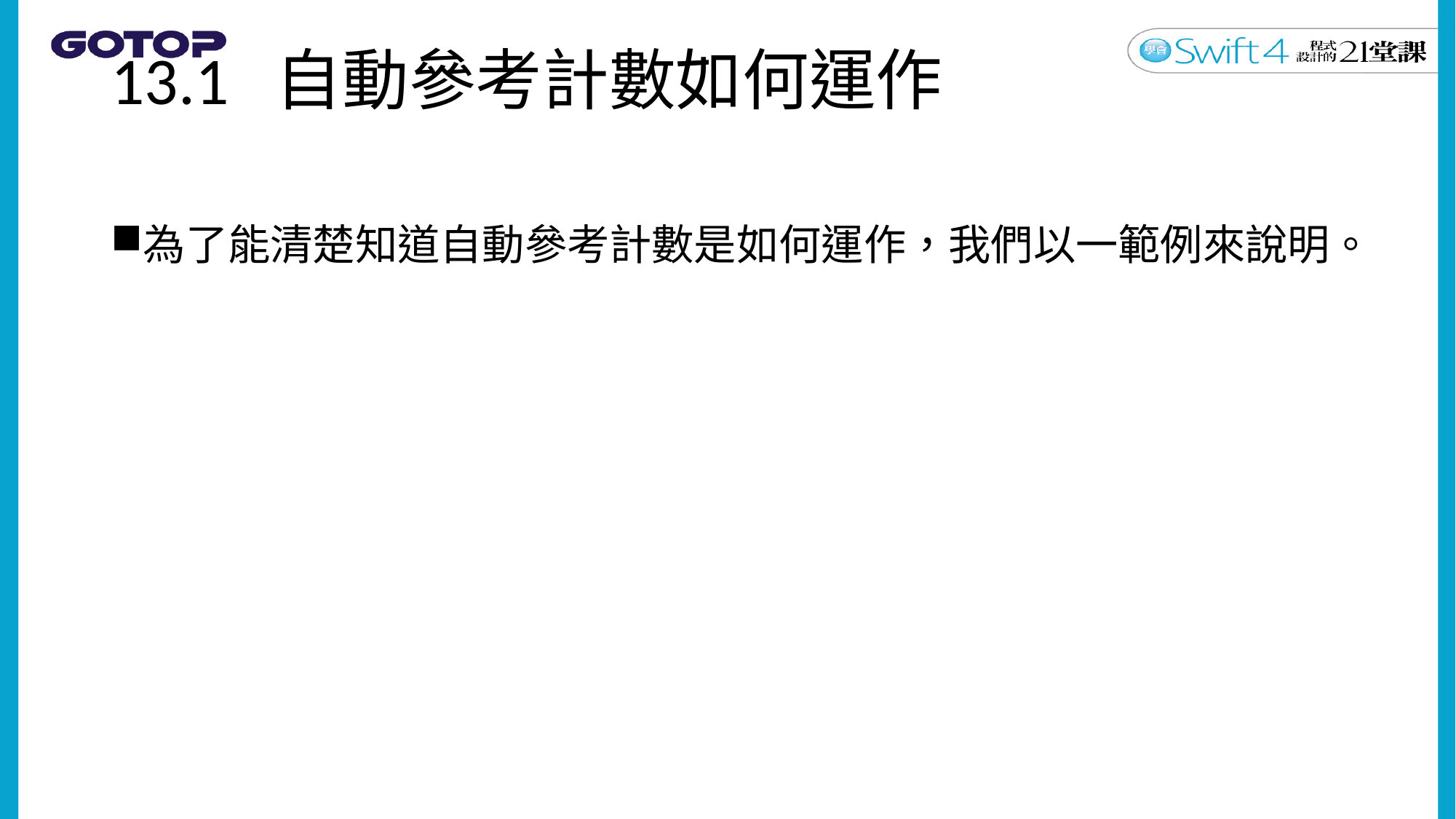

# 13.1  自動參考計數如何運作
為了能清楚知道自動參考計數是如何運作，我們以一範例來說明。